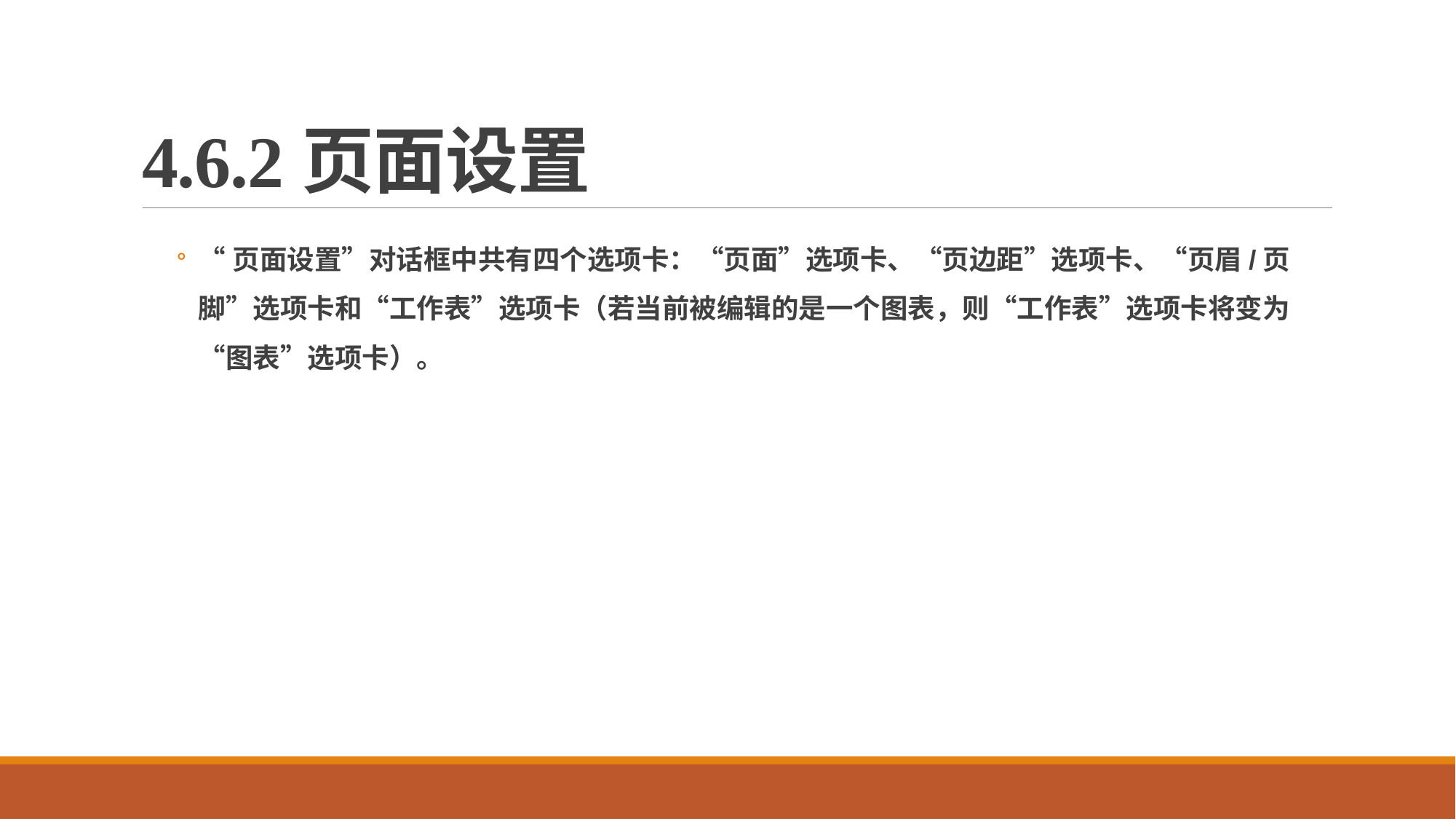

# 4.6.2页面设置
“页面设置”对话框中共有四个选项卡：“页面”选项卡、“页边距”选项卡、“页眉/页脚”选项卡和“工作表”选项卡（若当前被编辑的是一个图表，则“工作表”选项卡将变为“图表”选项卡）。